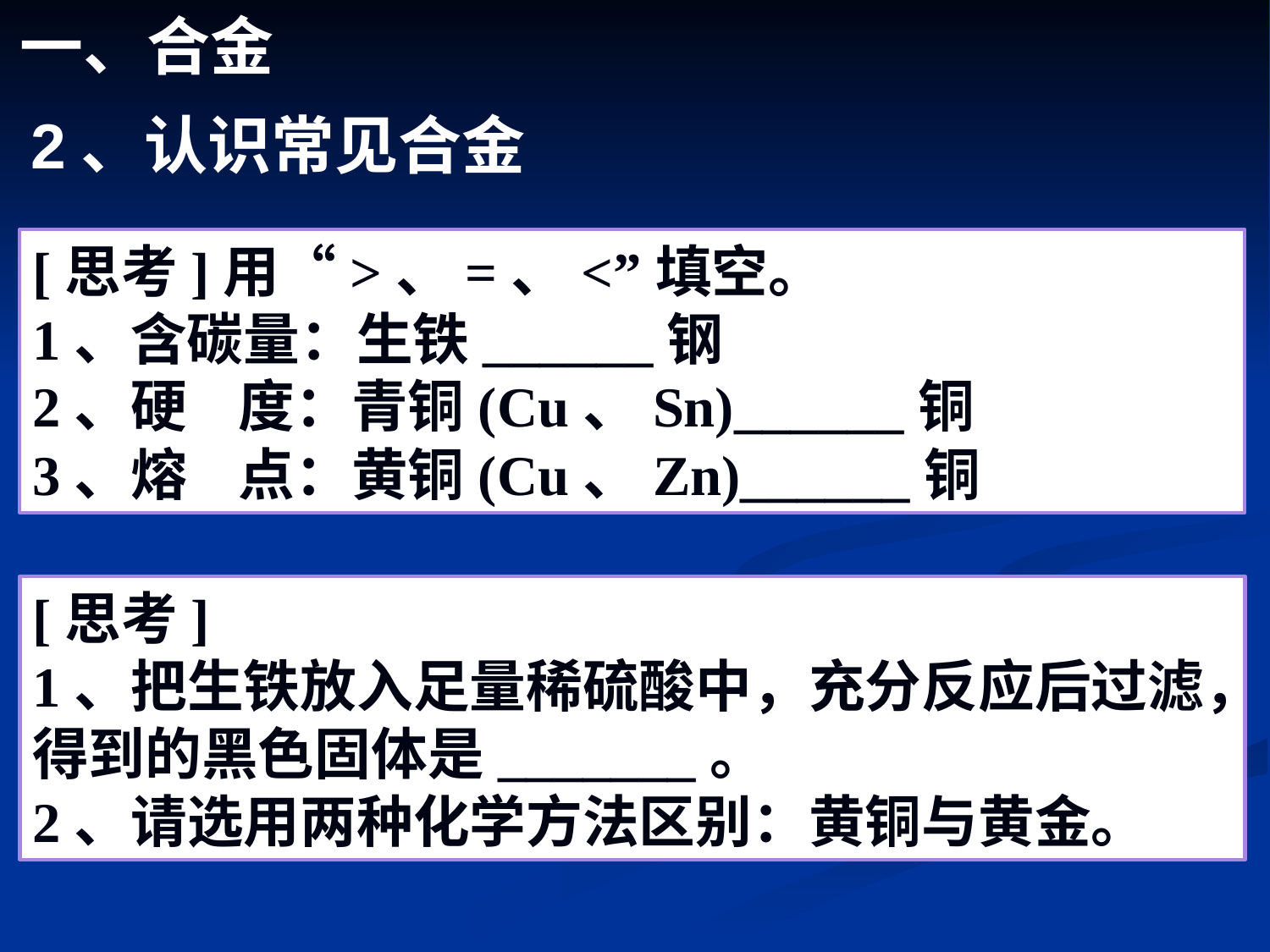

一、合金
2、认识常见合金
[思考]用“>、=、<”填空。
1、含碳量：生铁______钢
2、硬    度：青铜(Cu、Sn)______铜
3、熔    点：黄铜(Cu、Zn)______铜
[思考]
1、把生铁放入足量稀硫酸中，充分反应后过滤，得到的黑色固体是_______。
2、请选用两种化学方法区别：黄铜与黄金。